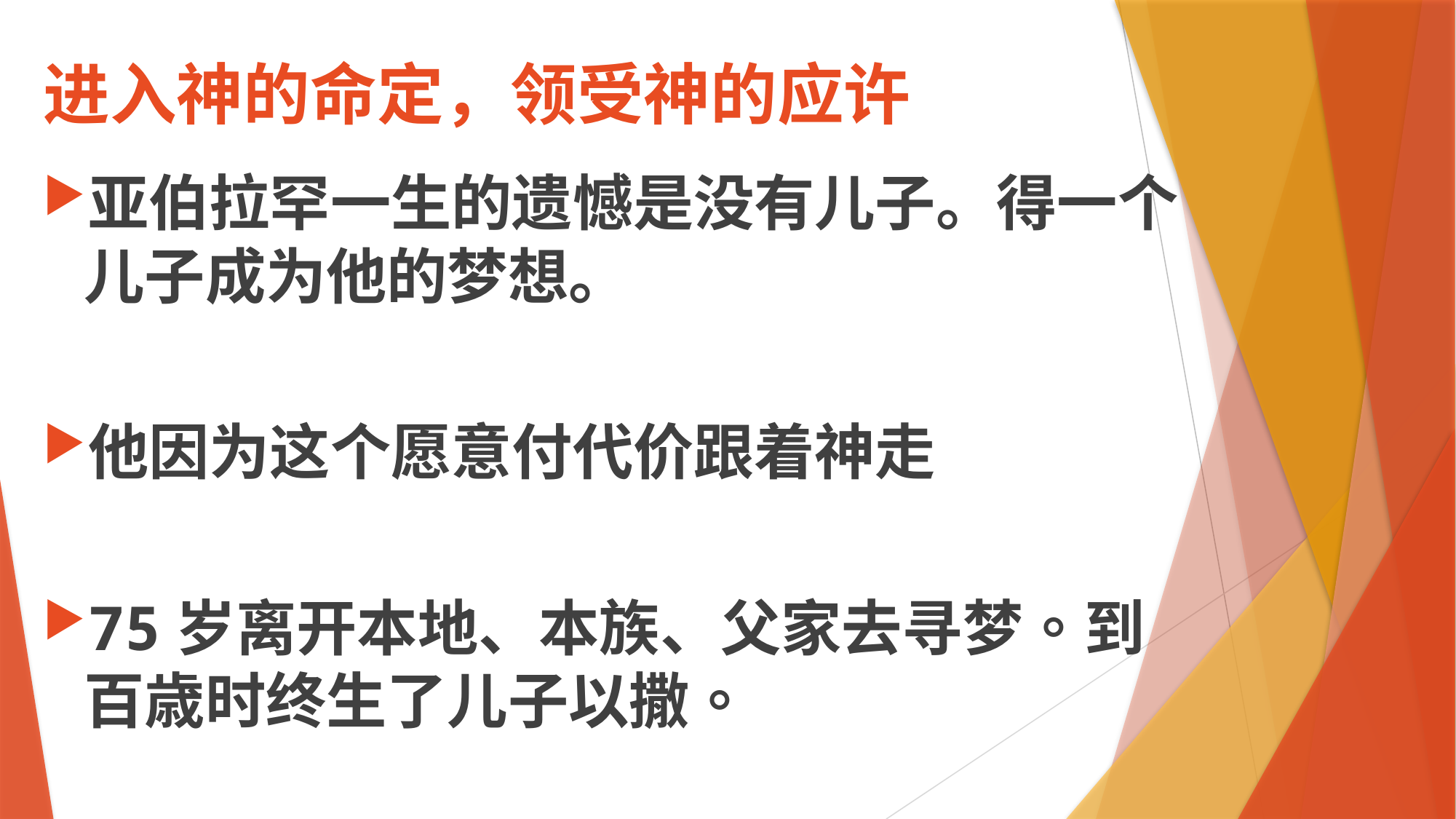

# 进入神的命定，领受神的应许
亚伯拉罕一生的遗憾是没有儿子。得一个儿子成为他的梦想。

他因为这个愿意付代价跟着神走

75岁离开本地、本族、父家去寻梦。到百歳时终生了儿子以撒。